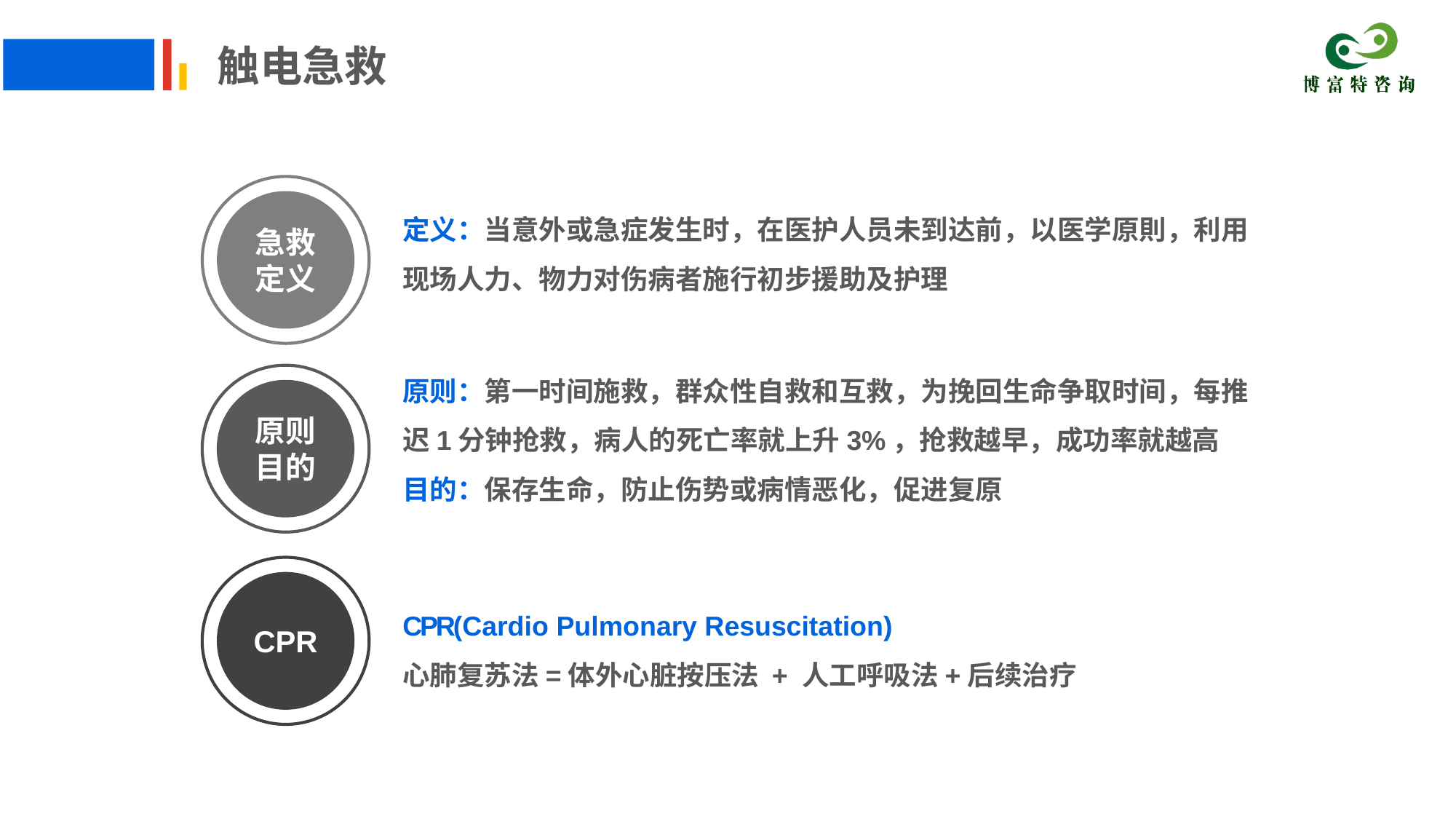

触电急救

急救定义
定义：当意外或急症发生时，在医护人员未到达前，以医学原則，利用现场人力、物力对伤病者施行初步援助及护理
原则：第一时间施救，群众性自救和互救，为挽回生命争取时间，每推迟1分钟抢救，病人的死亡率就上升3%，抢救越早，成功率就越高
目的：保存生命，防止伤势或病情恶化，促进复原

原则目的

CPR
CPR(Cardio Pulmonary Resuscitation)
心肺复苏法=体外心脏按压法 + 人工呼吸法+后续治疗